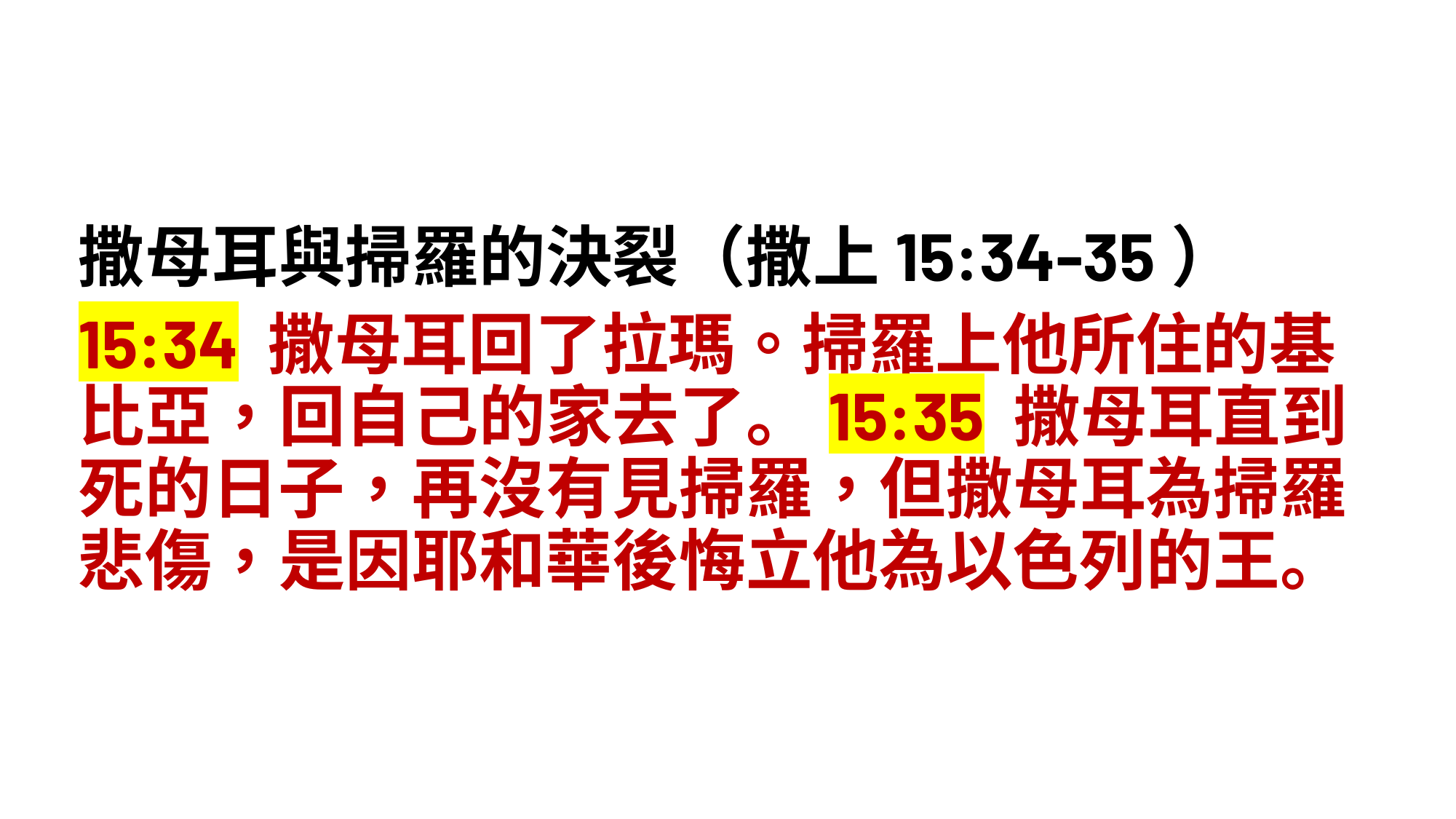

撒母耳與掃羅的決裂（撒上15:34-35）
15:34 撒母耳回了拉瑪。掃羅上他所住的基比亞，回自己的家去了。15:35 撒母耳直到死的日子，再沒有見掃羅，但撒母耳為掃羅悲傷，是因耶和華後悔立他為以色列的王。